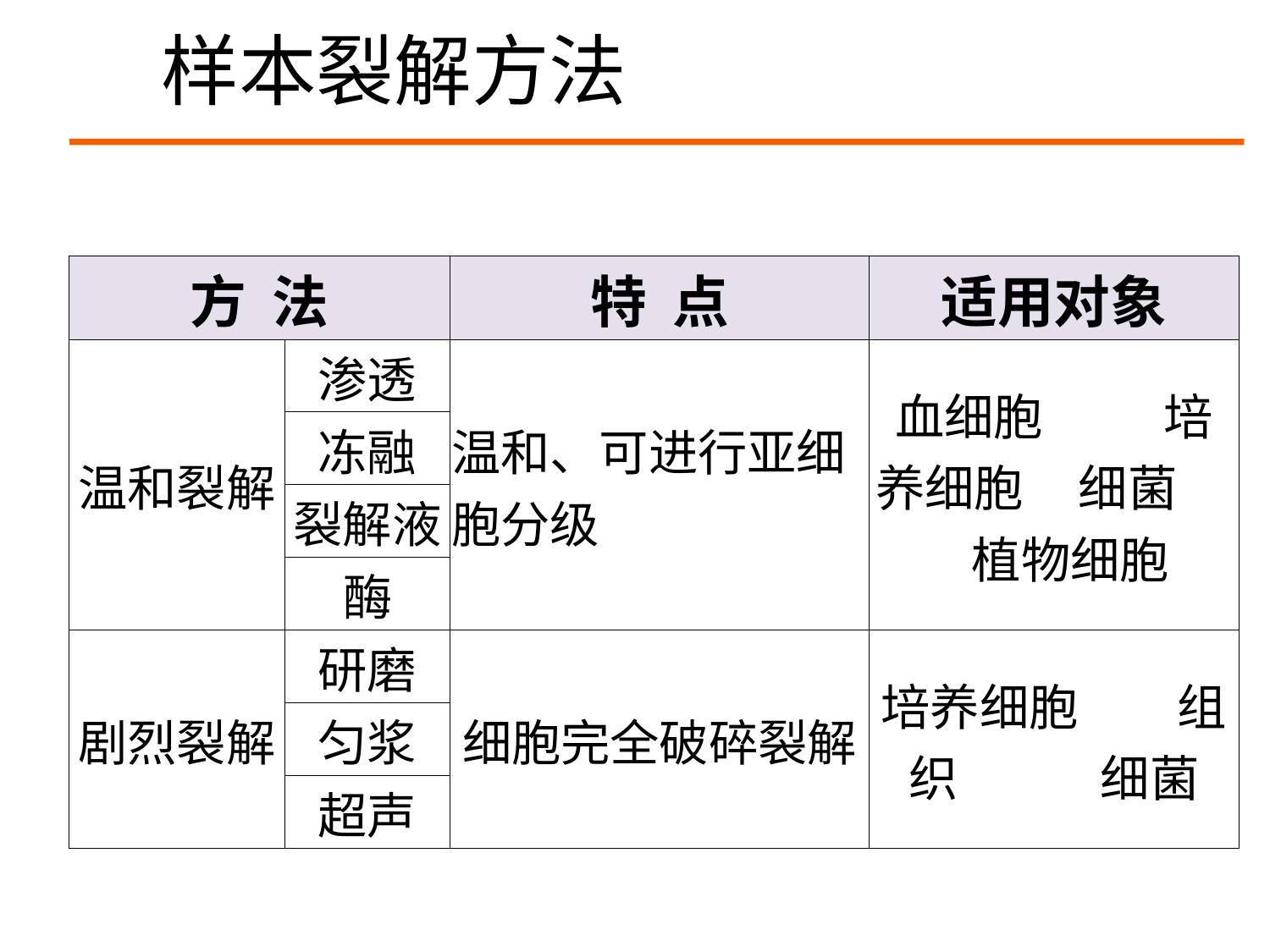

样本裂解方法

| 方 法 |  | 特 点 | 适用对象 |
| --- | --- | --- | --- |
| 温和裂解 | 渗透 | 温和、可进行亚细胞分级 | 血细胞 培养细胞 细菌 植物细胞 |
|  | 冻融 |  |  |
|  | 裂解液 |  |  |
|  | 酶 |  |  |
| 剧烈裂解 | 研磨 | 细胞完全破碎裂解 | 培养细胞 组织 细菌 |
|  | 匀浆 |  |  |
|  | 超声 |  |  |